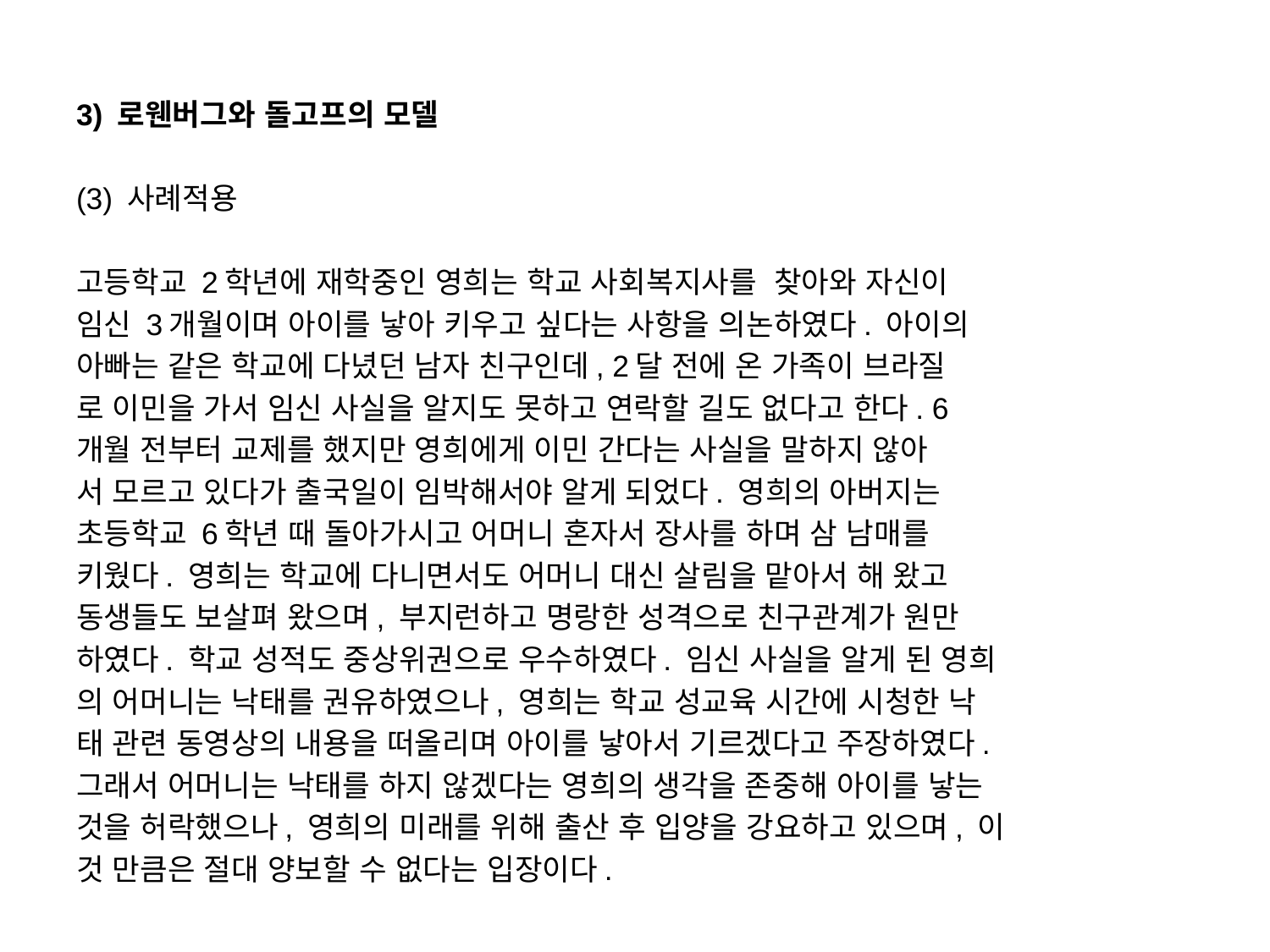

3) 로웬버그와 돌고프의 모델

(3) 사례적용

고등학교 2학년에 재학중인 영희는 학교 사회복지사를  찾아와 자신이
임신 3개월이며 아이를 낳아 키우고 싶다는 사항을 의논하였다. 아이의
아빠는 같은 학교에 다녔던 남자 친구인데, 2달 전에 온 가족이 브라질
로 이민을 가서 임신 사실을 알지도 못하고 연락할 길도 없다고 한다. 6
개월 전부터 교제를 했지만 영희에게 이민 간다는 사실을 말하지 않아
서 모르고 있다가 출국일이 임박해서야 알게 되었다. 영희의 아버지는
초등학교 6학년 때 돌아가시고 어머니 혼자서 장사를 하며 삼 남매를
키웠다. 영희는 학교에 다니면서도 어머니 대신 살림을 맡아서 해 왔고
동생들도 보살펴 왔으며, 부지런하고 명랑한 성격으로 친구관계가 원만
하였다. 학교 성적도 중상위권으로 우수하였다. 임신 사실을 알게 된 영희
의 어머니는 낙태를 권유하였으나, 영희는 학교 성교육 시간에 시청한 낙
태 관련 동영상의 내용을 떠올리며 아이를 낳아서 기르겠다고 주장하였다.
그래서 어머니는 낙태를 하지 않겠다는 영희의 생각을 존중해 아이를 낳는
것을 허락했으나, 영희의 미래를 위해 출산 후 입양을 강요하고 있으며, 이
것 만큼은 절대 양보할 수 없다는 입장이다.